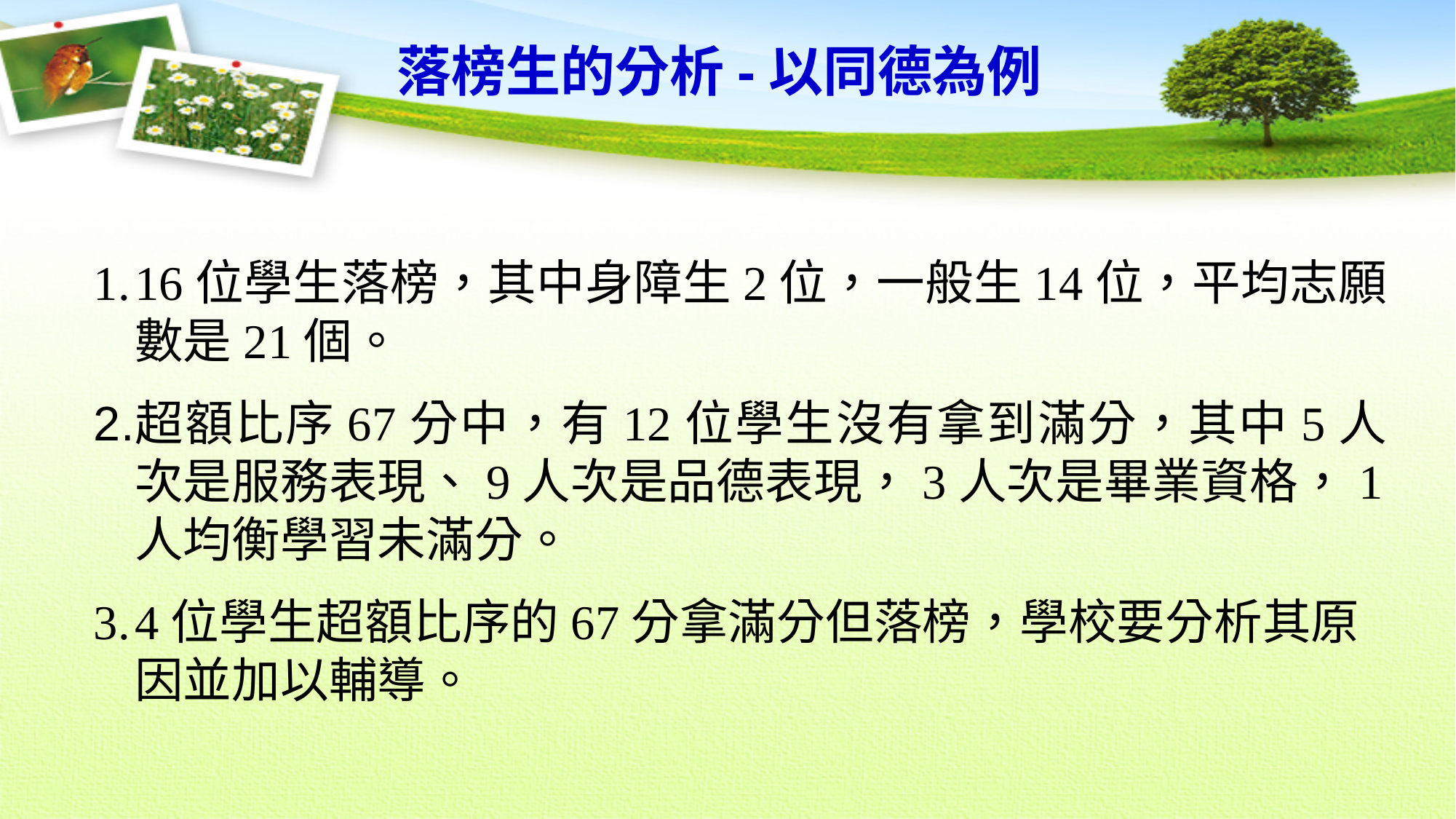

落榜生的分析-以同德為例
16位學生落榜，其中身障生2位，一般生14位，平均志願數是21個。
超額比序67分中，有12位學生沒有拿到滿分，其中5人次是服務表現、9人次是品德表現，3人次是畢業資格，1人均衡學習未滿分。
4位學生超額比序的67分拿滿分但落榜，學校要分析其原因並加以輔導。